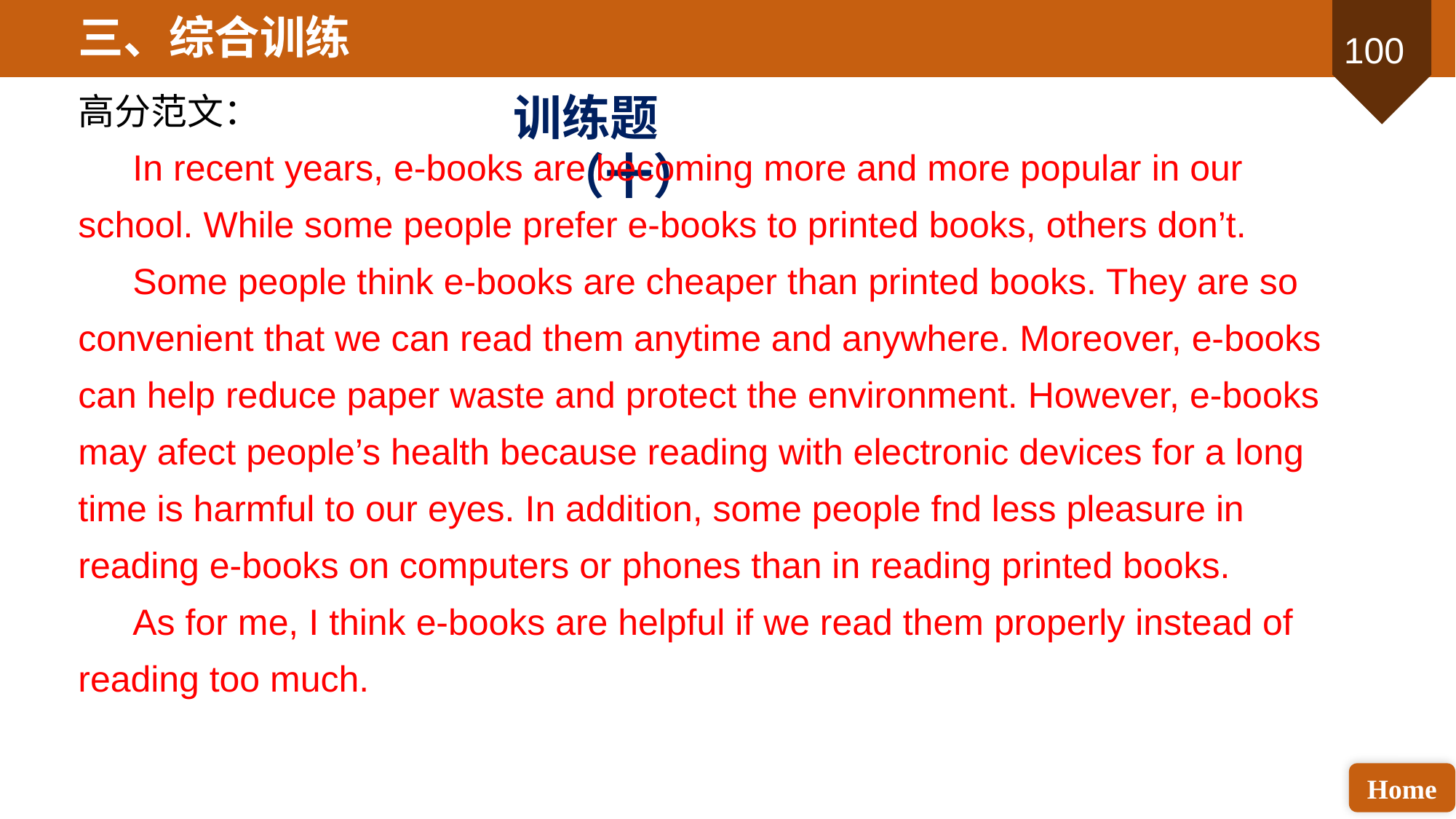

三、综合训练
高分范文：
In recent years, e-books are becoming more and more popular in our school. While some people prefer e-books to printed books, others don’t.
Some people think e-books are cheaper than printed books. They are so convenient that we can read them anytime and anywhere. Moreover, e-books can help reduce paper waste and protect the environment. However, e-books may afect people’s health because reading with electronic devices for a long time is harmful to our eyes. In addition, some people fnd less pleasure in reading e-books on computers or phones than in reading printed books.
As for me, I think e-books are helpful if we read them properly instead of reading too much.
训练题（十）